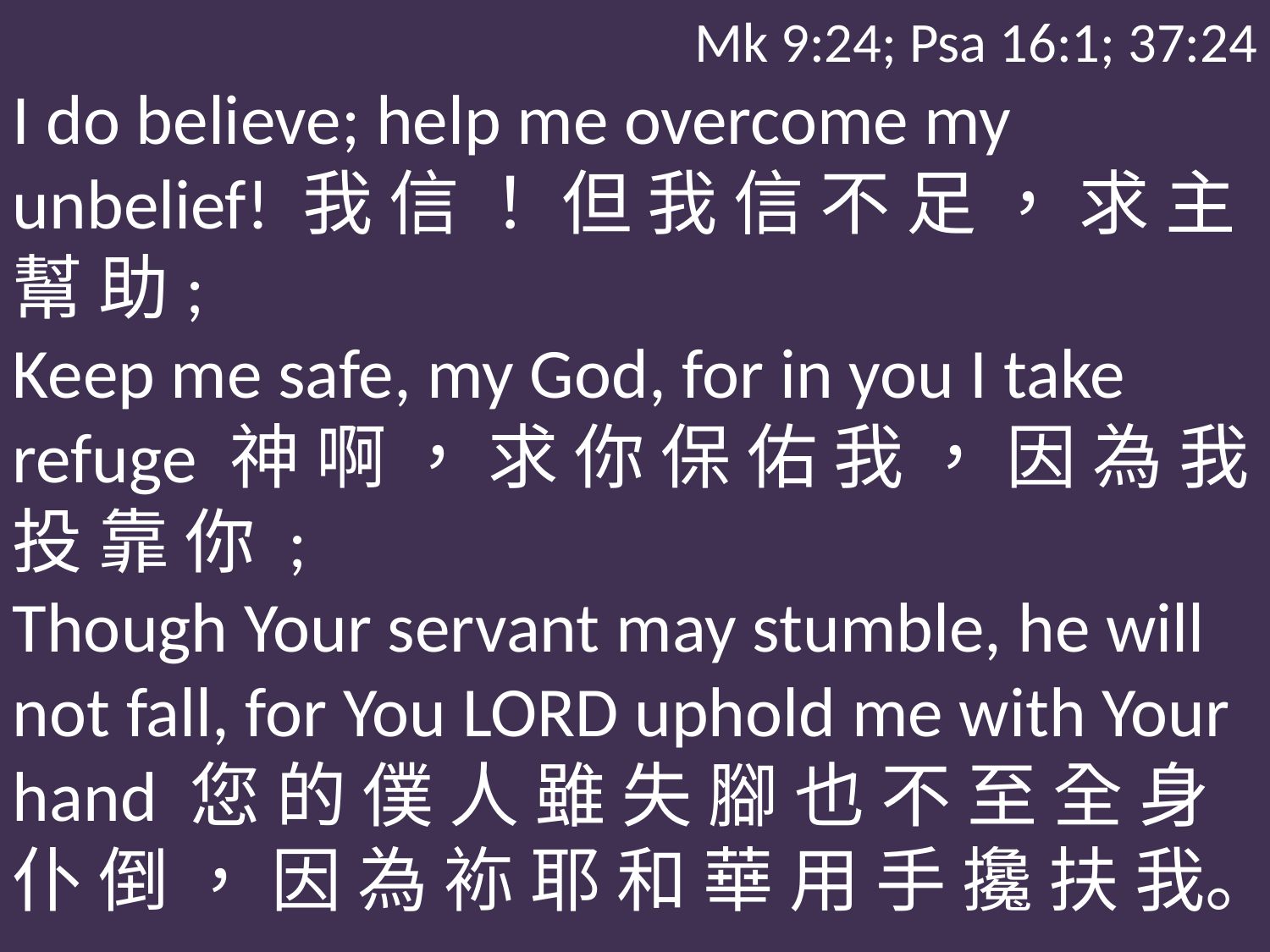

Mk 9:24; Psa 16:1; 37:24
I do believe; help me overcome my unbelief! 我 信 ！ 但 我 信 不 足 ， 求 主 幫 助;
Keep me safe, my God, for in you I take refuge 神 啊 ， 求 你 保 佑 我 ， 因 為 我 投 靠 你 ;
Though Your servant may stumble, he will not fall, for You LORD uphold me with Your hand 您 的 僕 人 雖 失 腳 也 不 至 全 身 仆 倒 ， 因 為 袮 耶 和 華 用 手 攙 扶 我。